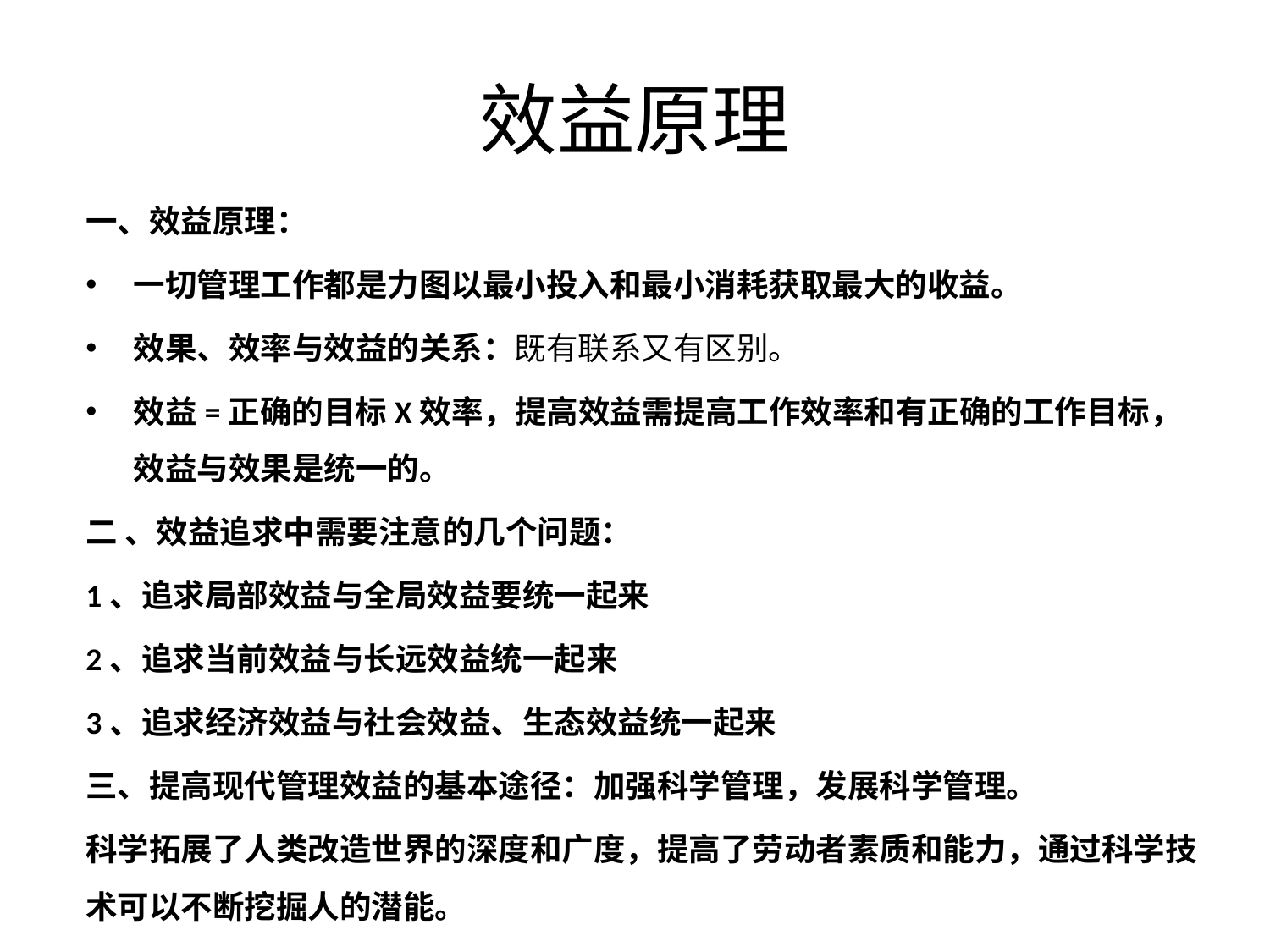

# 效益原理
一、效益原理：
一切管理工作都是力图以最小投入和最小消耗获取最大的收益。
效果、效率与效益的关系：既有联系又有区别。
效益=正确的目标X效率，提高效益需提高工作效率和有正确的工作目标，效益与效果是统一的。
二 、效益追求中需要注意的几个问题：
1、追求局部效益与全局效益要统一起来
2、追求当前效益与长远效益统一起来
3、追求经济效益与社会效益、生态效益统一起来
三、提高现代管理效益的基本途径：加强科学管理，发展科学管理。
科学拓展了人类改造世界的深度和广度，提高了劳动者素质和能力，通过科学技术可以不断挖掘人的潜能。